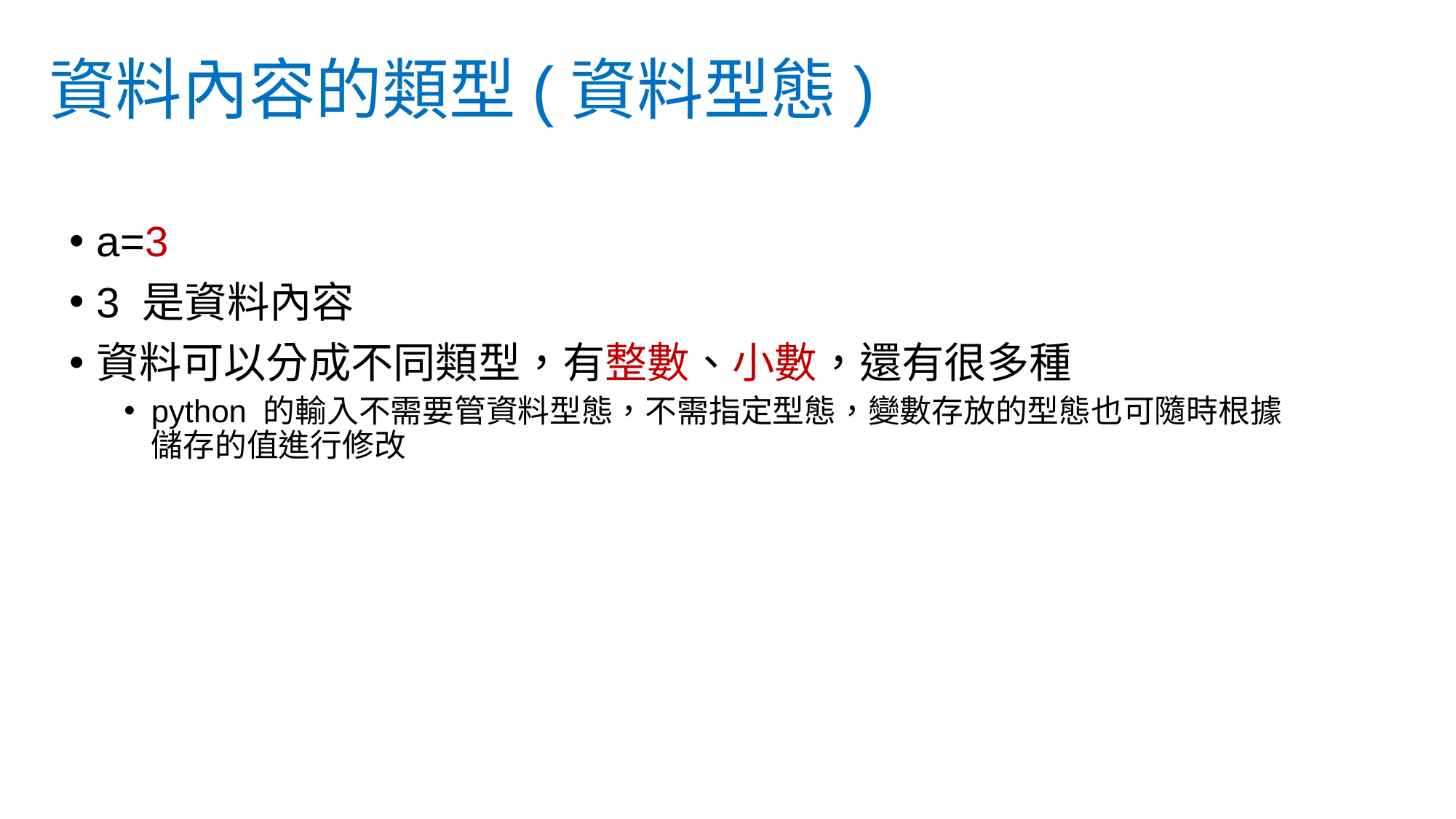

# 資料內容的類型(資料型態)
a=3
3 是資料內容
資料可以分成不同類型，有整數、小數，還有很多種
python 的輸入不需要管資料型態，不需指定型態，變數存放的型態也可隨時根據儲存的值進行修改